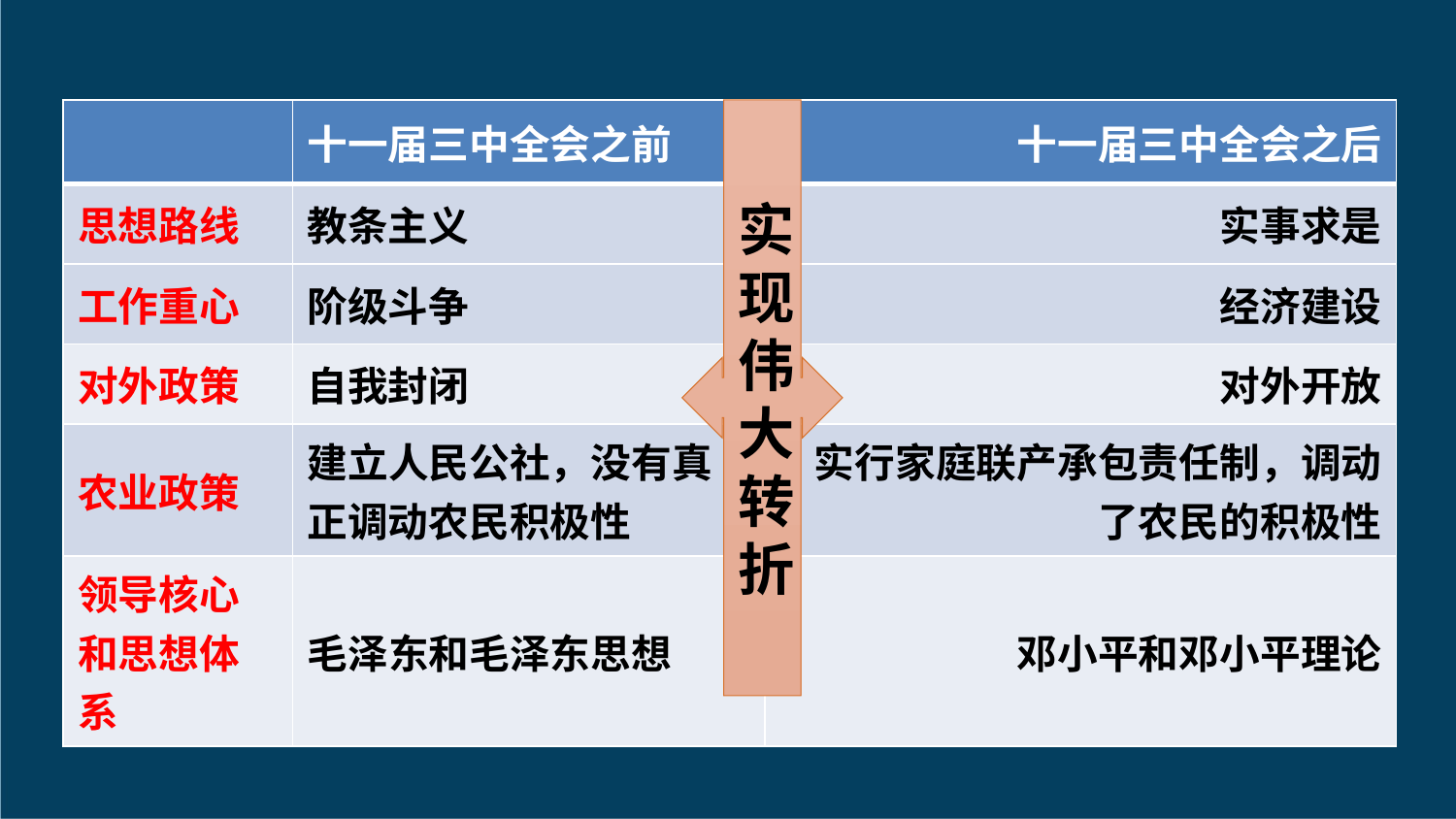

|  | 十一届三中全会之前 | 十一届三中全会之后 |
| --- | --- | --- |
| 思想路线 | 教条主义 | 实事求是 |
| 工作重心 | 阶级斗争 | 经济建设 |
| 对外政策 | 自我封闭 | 对外开放 |
| 农业政策 | 建立人民公社，没有真正调动农民积极性 | 实行家庭联产承包责任制，调动了农民的积极性 |
| 领导核心和思想体系 | 毛泽东和毛泽东思想 | 邓小平和邓小平理论 |
实现伟大转折